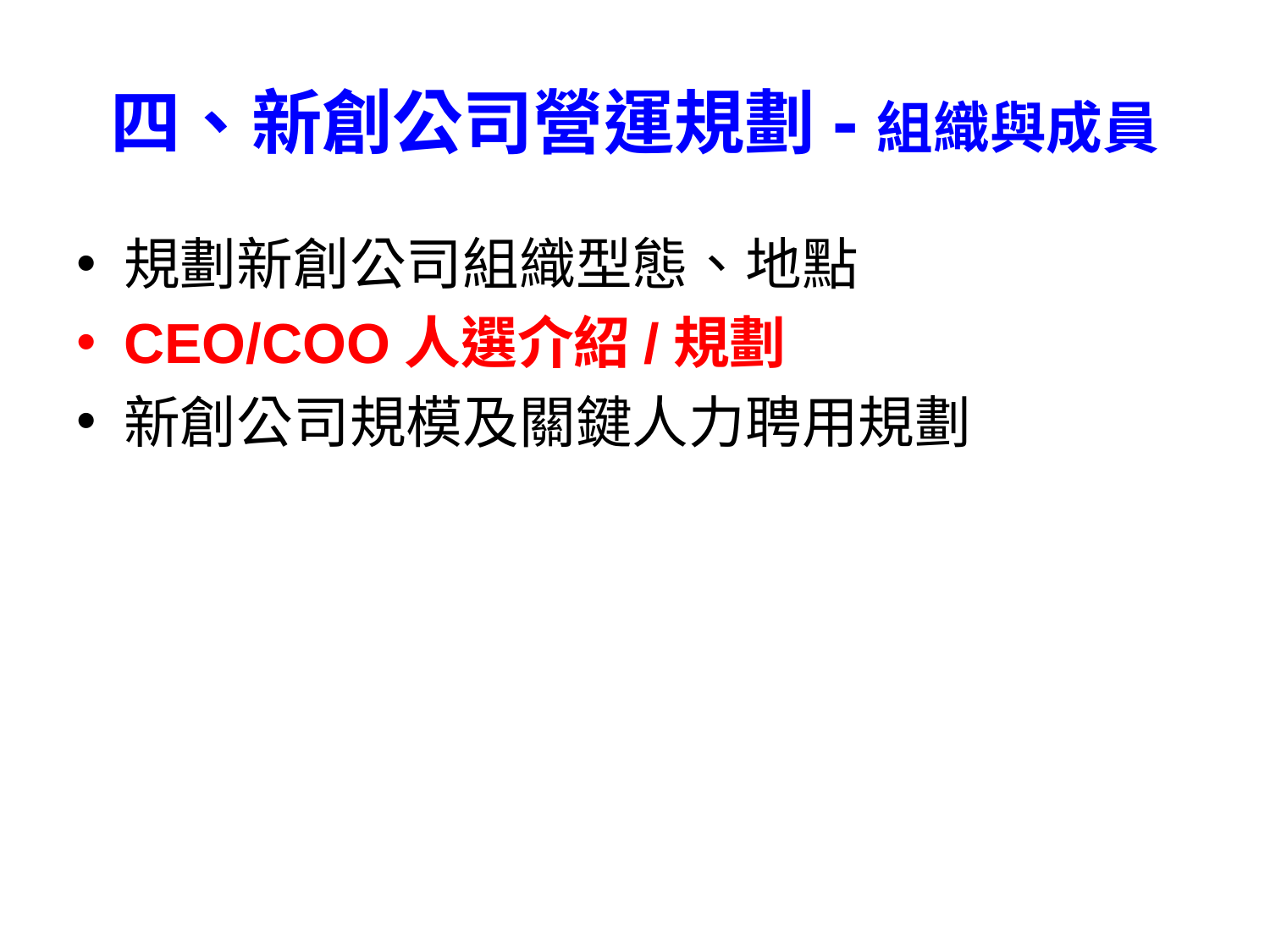

# 四、新創公司營運規劃-組織與成員
規劃新創公司組織型態、地點
CEO/COO人選介紹/規劃
新創公司規模及關鍵人力聘用規劃